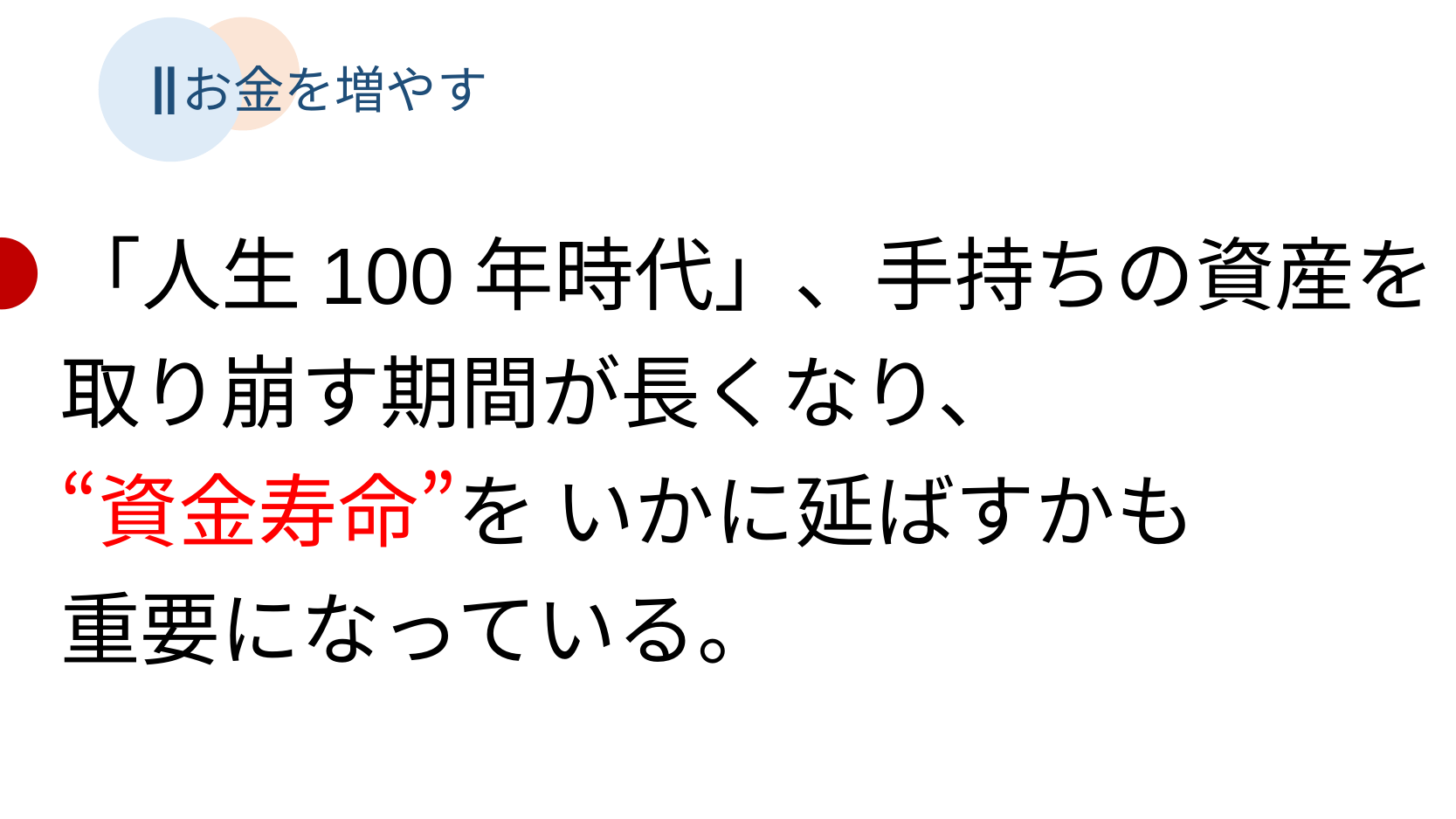

Ⅱ
お金を増やす
●「人生100年時代」、手持ちの資産を
　 取り崩す期間が長くなり、
　 “資金寿命”を いかに延ばすかも
　 重要になっている。